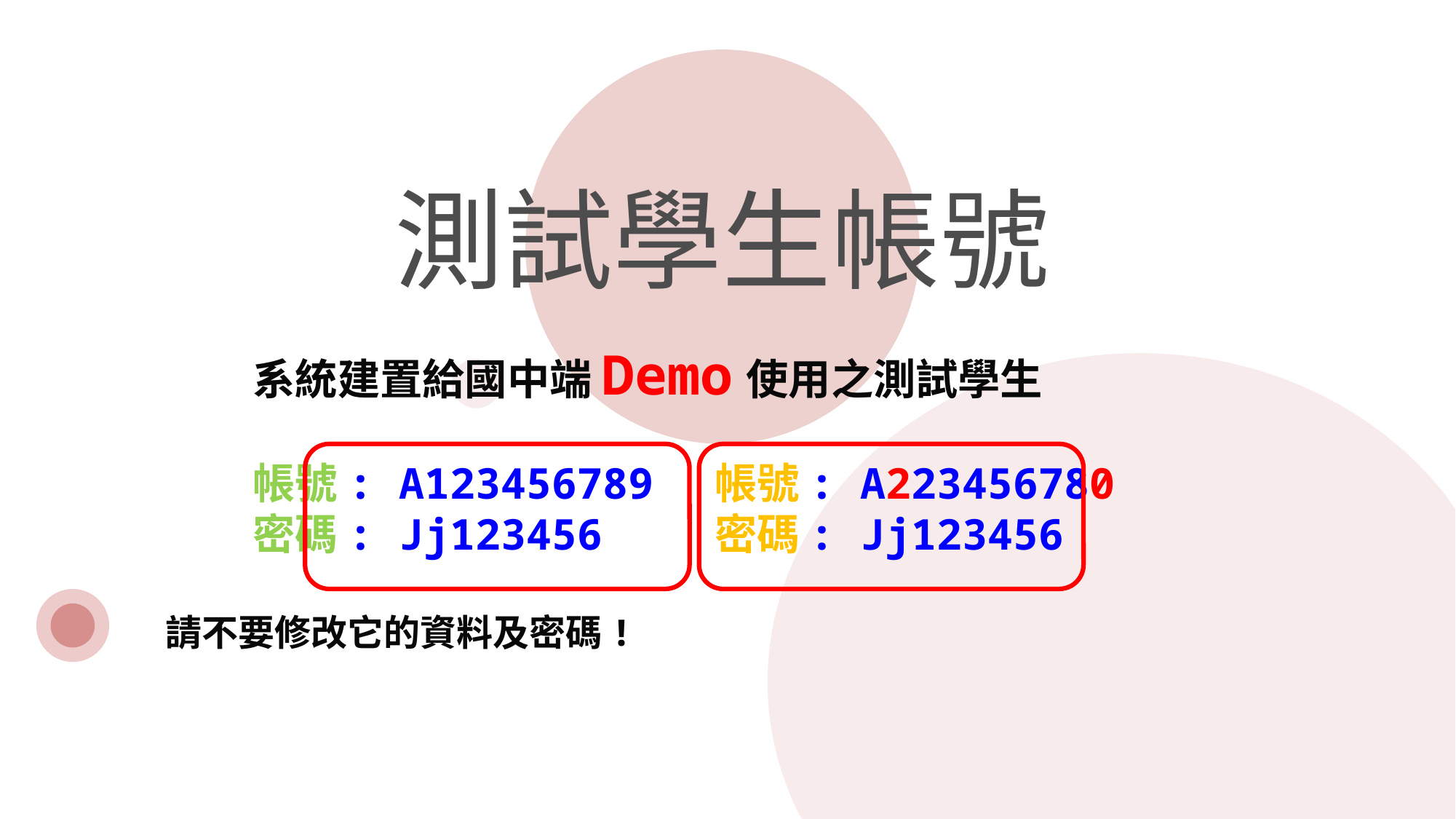

測試學生帳號

        系統建置給國中端Demo使用之測試學生

        帳號: A123456789  帳號: A223456780
        密碼: Jj123456    密碼: Jj123456

請不要修改它的資料及密碼!